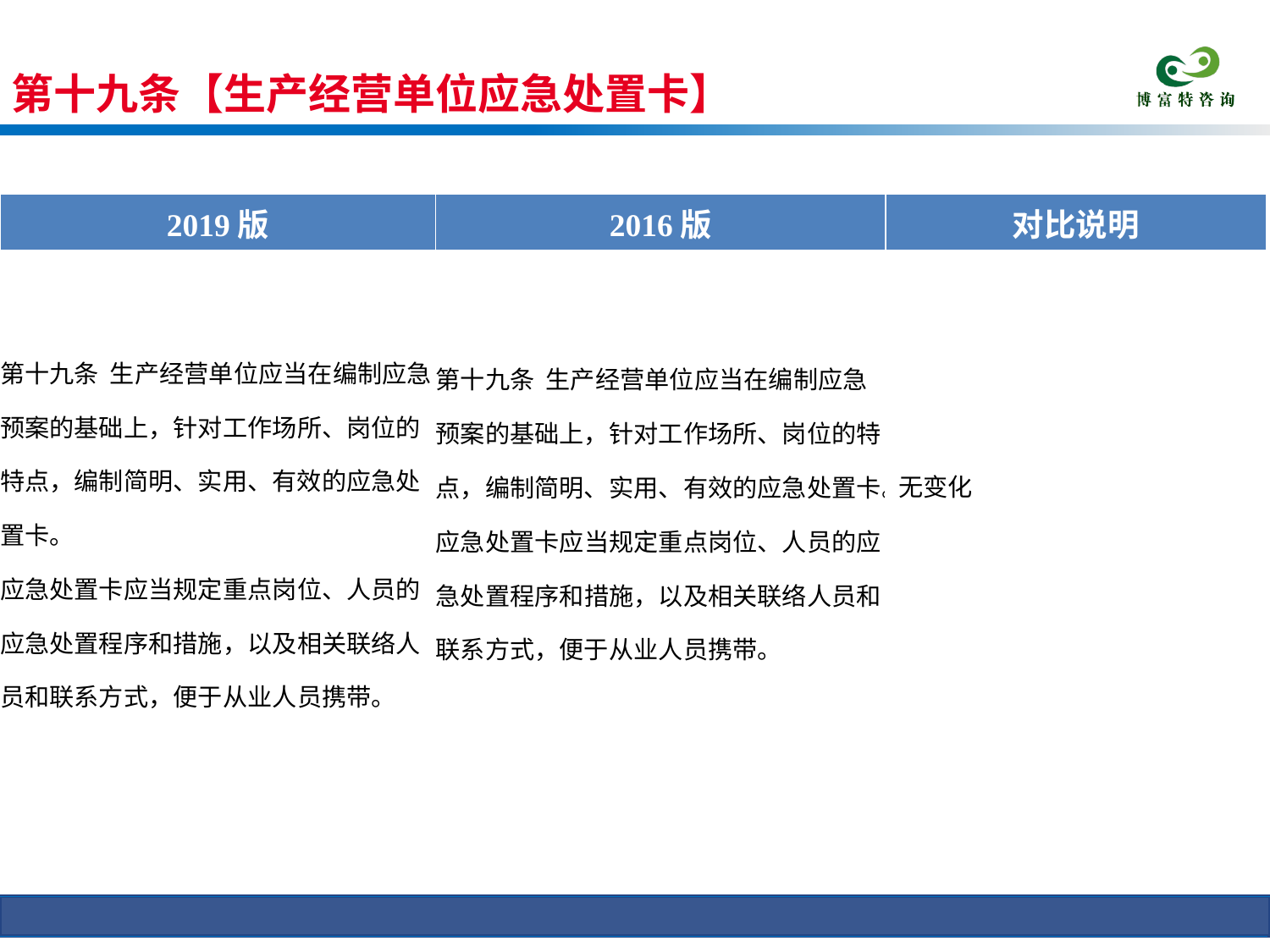

第十九条【生产经营单位应急处置卡】
条文对比
| 2019版 | 2016版 | 对比说明 |
| --- | --- | --- |
| 第十九条 生产经营单位应当在编制应急预案的基础上，针对工作场所、岗位的特点，编制简明、实用、有效的应急处置卡。 应急处置卡应当规定重点岗位、人员的应急处置程序和措施，以及相关联络人员和联系方式，便于从业人员携带。 | 第十九条 生产经营单位应当在编制应急预案的基础上，针对工作场所、岗位的特点，编制简明、实用、有效的应急处置卡。 应急处置卡应当规定重点岗位、人员的应急处置程序和措施，以及相关联络人员和联系方式，便于从业人员携带。 | 无变化 |